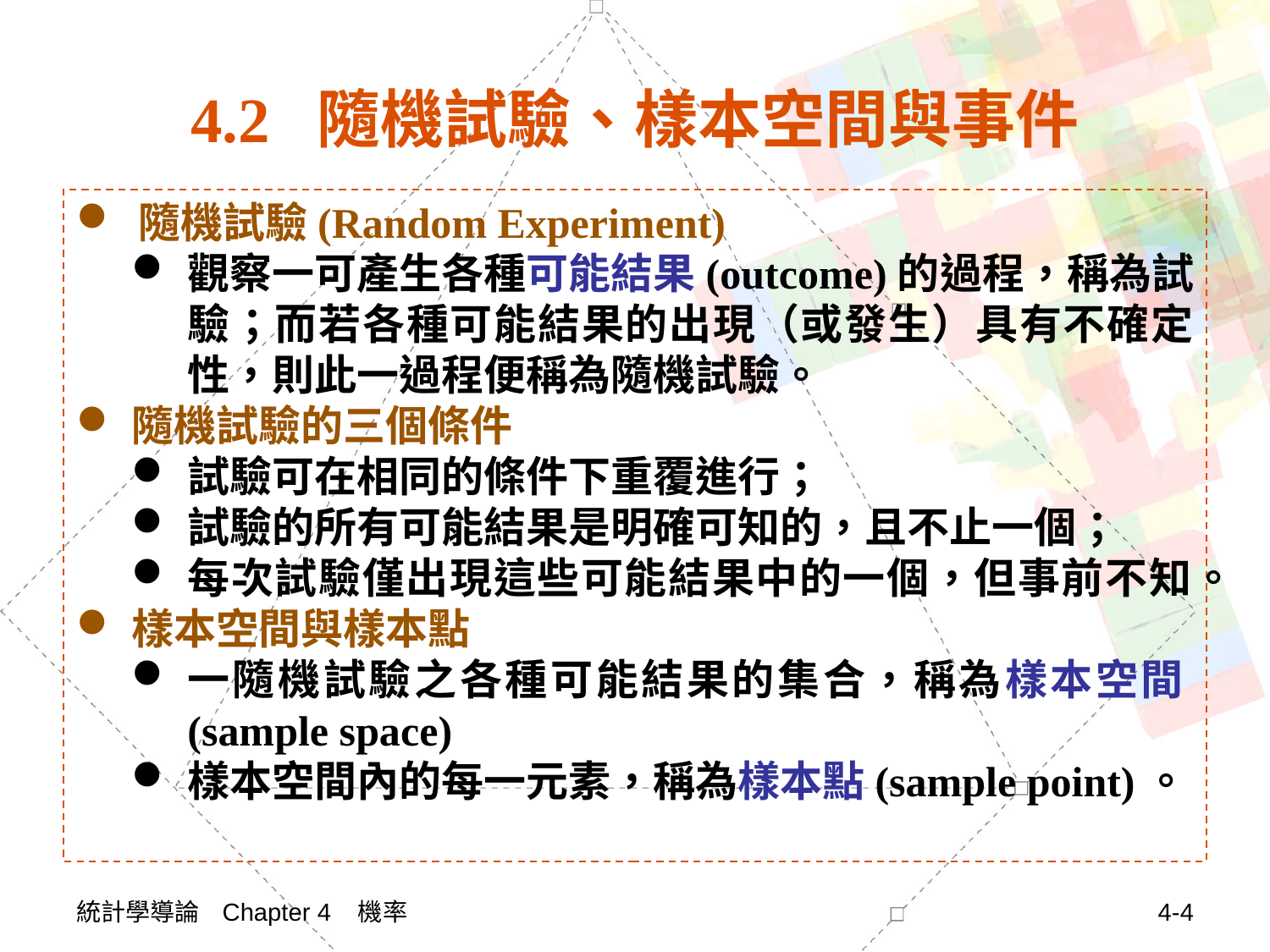

# 4.2  隨機試驗、樣本空間與事件
 隨機試驗(Random Experiment)
觀察一可產生各種可能結果(outcome)的過程，稱為試驗；而若各種可能結果的出現（或發生）具有不確定性，則此一過程便稱為隨機試驗。
隨機試驗的三個條件
試驗可在相同的條件下重覆進行；
試驗的所有可能結果是明確可知的，且不止一個；
每次試驗僅出現這些可能結果中的一個，但事前不知。
樣本空間與樣本點
一隨機試驗之各種可能結果的集合，稱為樣本空間(sample space)
樣本空間內的每一元素，稱為樣本點(sample point)。

統計學導論   Chapter 4   機率
4-4